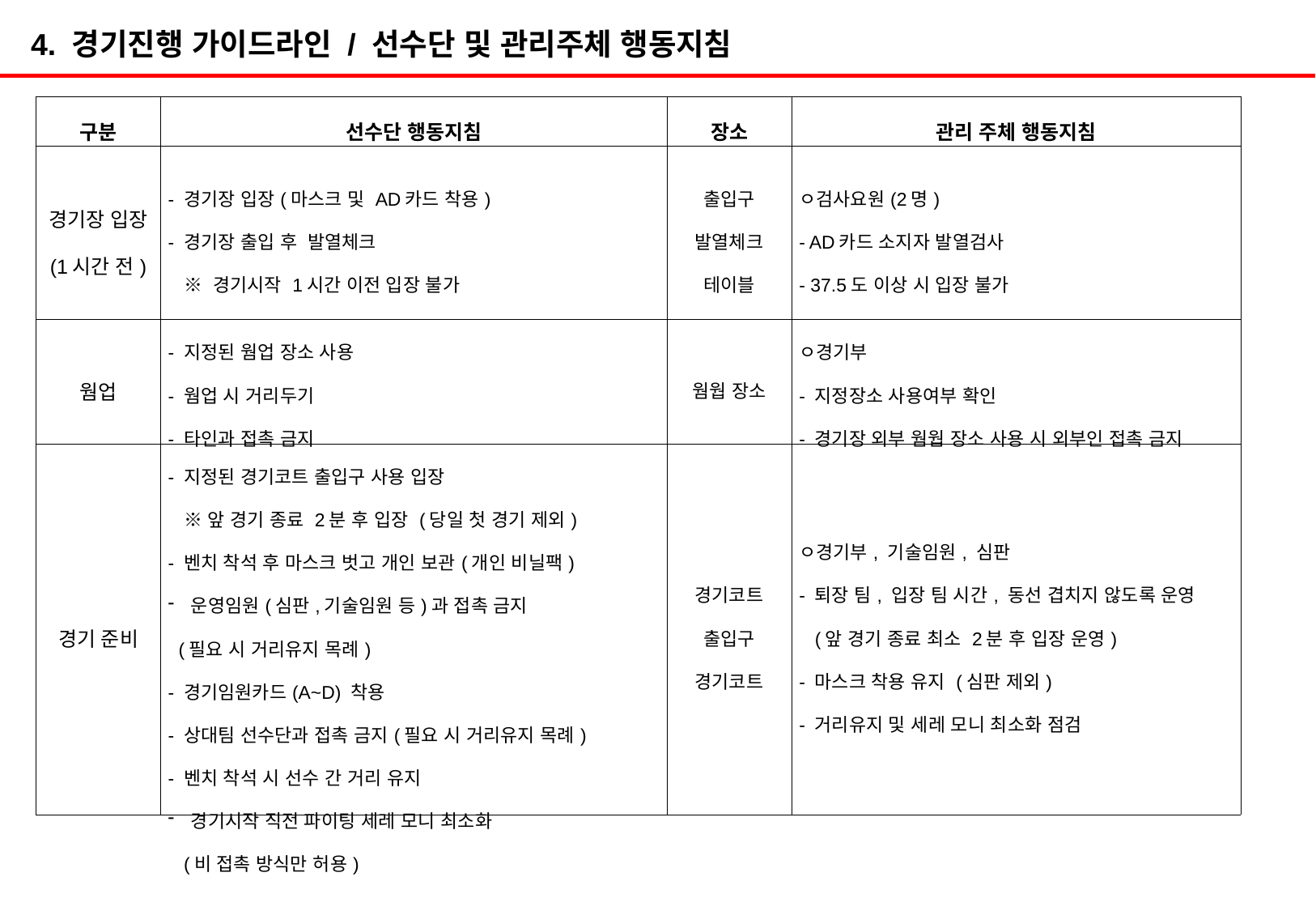

4. 경기진행 가이드라인 / 선수단 및 관리주체 행동지침
| 구분 | 선수단 행동지침 | 장소 | 관리 주체 행동지침 |
| --- | --- | --- | --- |
| 경기장 입장 (1시간 전) | - 경기장 입장(마스크 및 AD카드 착용) - 경기장 출입 후 발열체크 ※ 경기시작 1시간 이전 입장 불가 | 출입구 발열체크 테이블 | ㅇ검사요원(2명) - AD카드 소지자 발열검사 - 37.5도 이상 시 입장 불가 |
| 웜업 | - 지정된 웜업 장소 사용 - 웜업 시 거리두기 - 타인과 접촉 금지 | 웜웝 장소 | ㅇ경기부 - 지정장소 사용여부 확인 - 경기장 외부 웜웝 장소 사용 시 외부인 접촉 금지 |
| 경기 준비 | - 지정된 경기코트 출입구 사용 입장 ※ 앞 경기 종료 2분 후 입장 (당일 첫 경기 제외) - 벤치 착석 후 마스크 벗고 개인 보관(개인 비닐팩) 운영임원(심판,기술임원 등)과 접촉 금지 (필요 시 거리유지 목례) - 경기임원카드(A~D) 착용 - 상대팀 선수단과 접촉 금지(필요 시 거리유지 목례) - 벤치 착석 시 선수 간 거리 유지 경기시작 직전 파이팅 세레 모니 최소화 (비 접촉 방식만 허용) | 경기코트 출입구 경기코트 | ㅇ경기부, 기술임원, 심판 - 퇴장 팀, 입장 팀 시간, 동선 겹치지 않도록 운영 (앞 경기 종료 최소 2분 후 입장 운영) - 마스크 착용 유지 (심판 제외) - 거리유지 및 세레 모니 최소화 점검 |